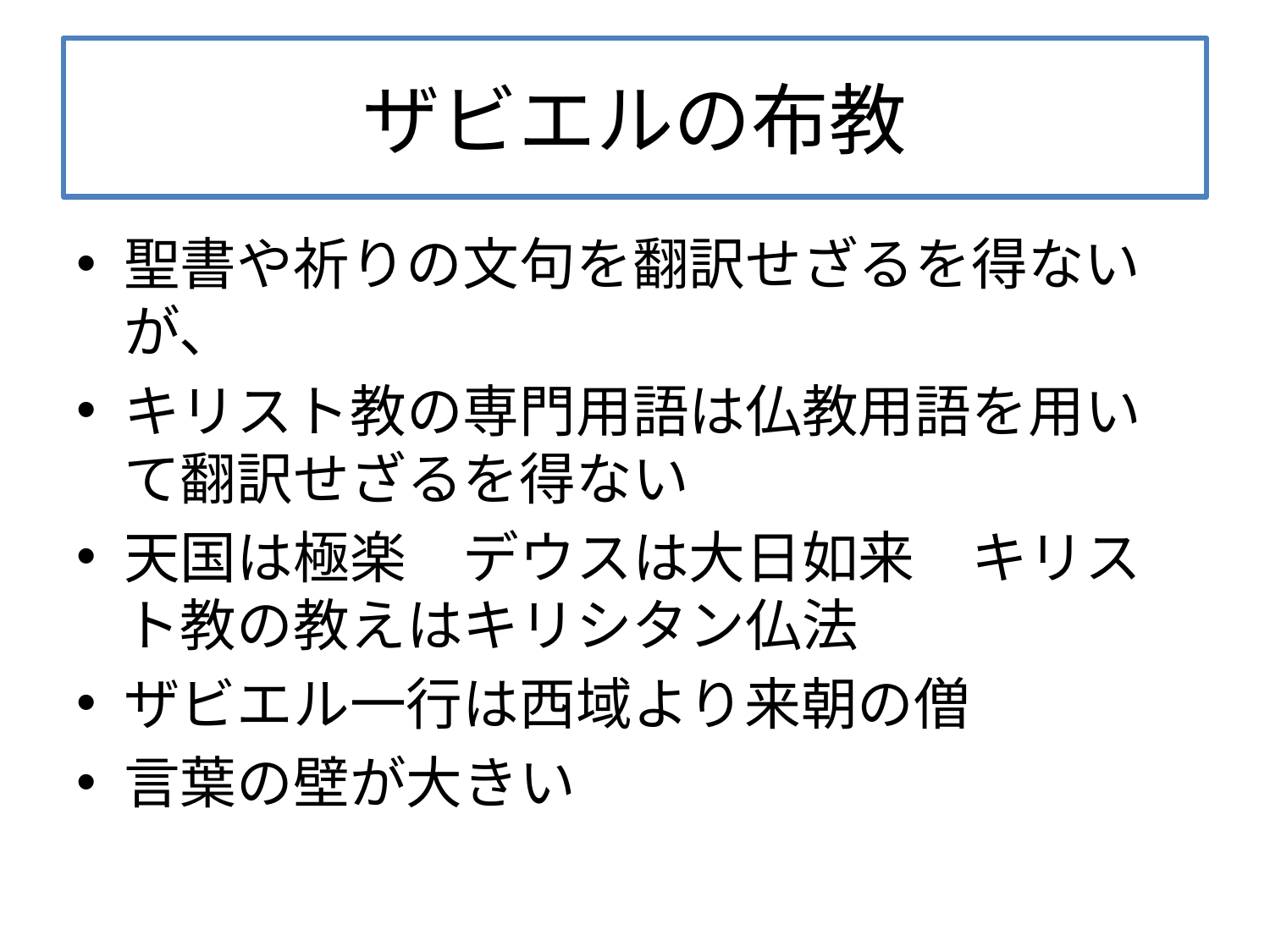

# ザビエルの布教
聖書や祈りの文句を翻訳せざるを得ないが、
キリスト教の専門用語は仏教用語を用いて翻訳せざるを得ない
天国は極楽　デウスは大日如来　キリスト教の教えはキリシタン仏法
ザビエル一行は西域より来朝の僧
言葉の壁が大きい